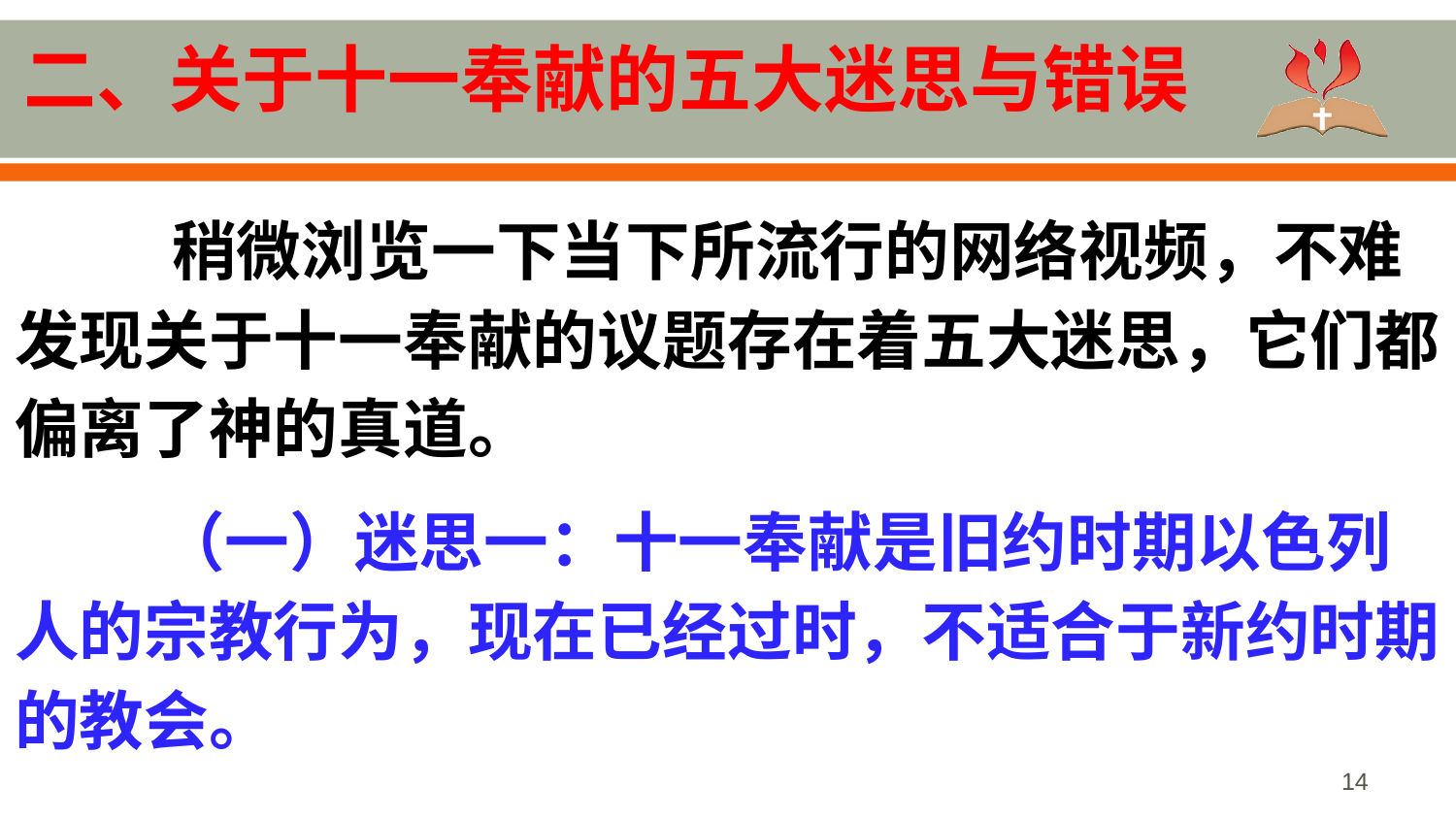

# 二、关于十一奉献的五大迷思与错误
 稍微浏览一下当下所流行的网络视频，不难发现关于十一奉献的议题存在着五大迷思，它们都偏离了神的真道。
	（一）迷思一：十一奉献是旧约时期以色列人的宗教行为，现在已经过时，不适合于新约时期的教会。

14